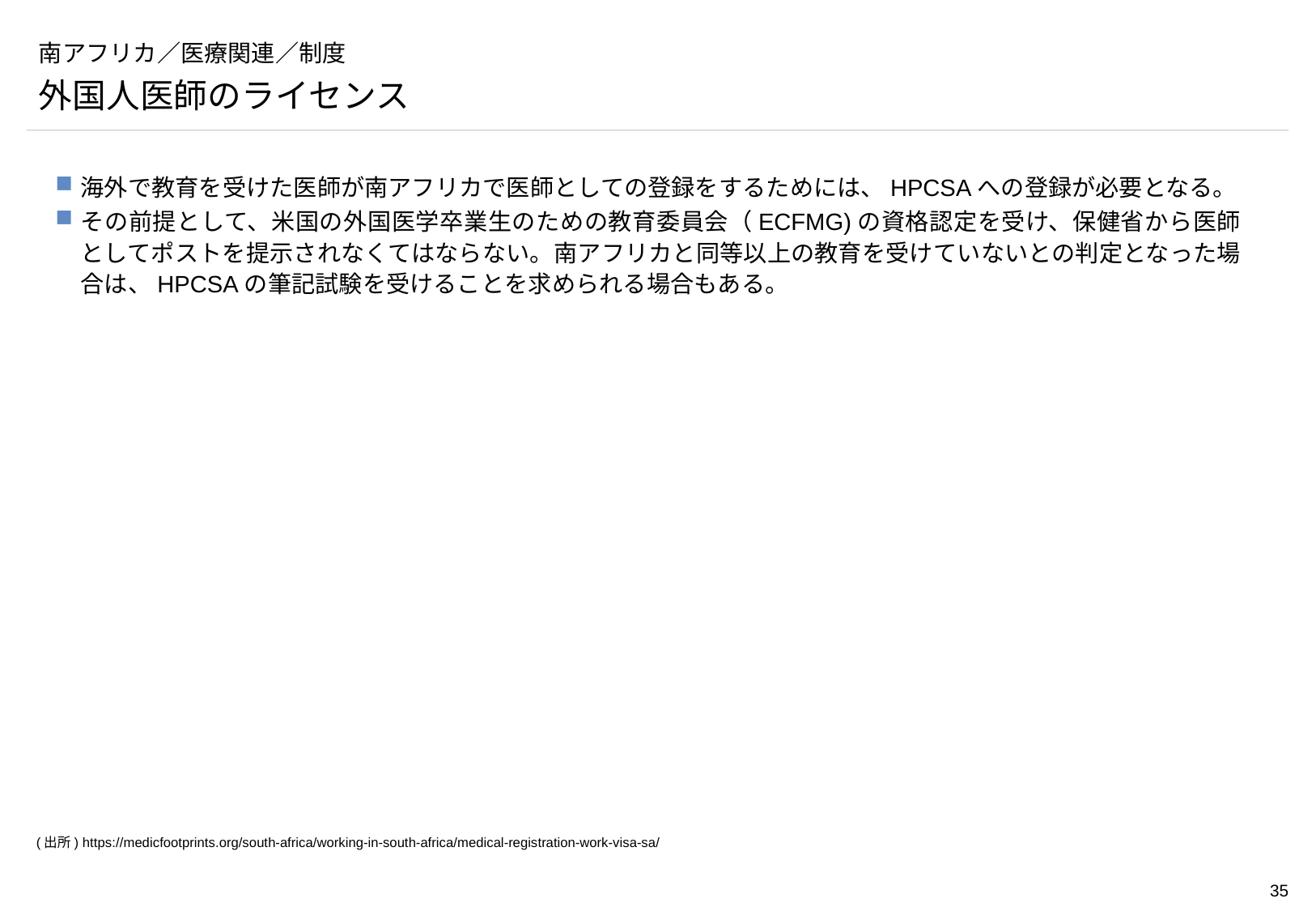

# 南アフリカ／医療関連／制度
外国人医師のライセンス
海外で教育を受けた医師が南アフリカで医師としての登録をするためには、HPCSAへの登録が必要となる。
その前提として、米国の外国医学卒業生のための教育委員会（ECFMG)の資格認定を受け、保健省から医師としてポストを提示されなくてはならない。南アフリカと同等以上の教育を受けていないとの判定となった場合は、HPCSAの筆記試験を受けることを求められる場合もある。

(出所) https://medicfootprints.org/south-africa/working-in-south-africa/medical-registration-work-visa-sa/